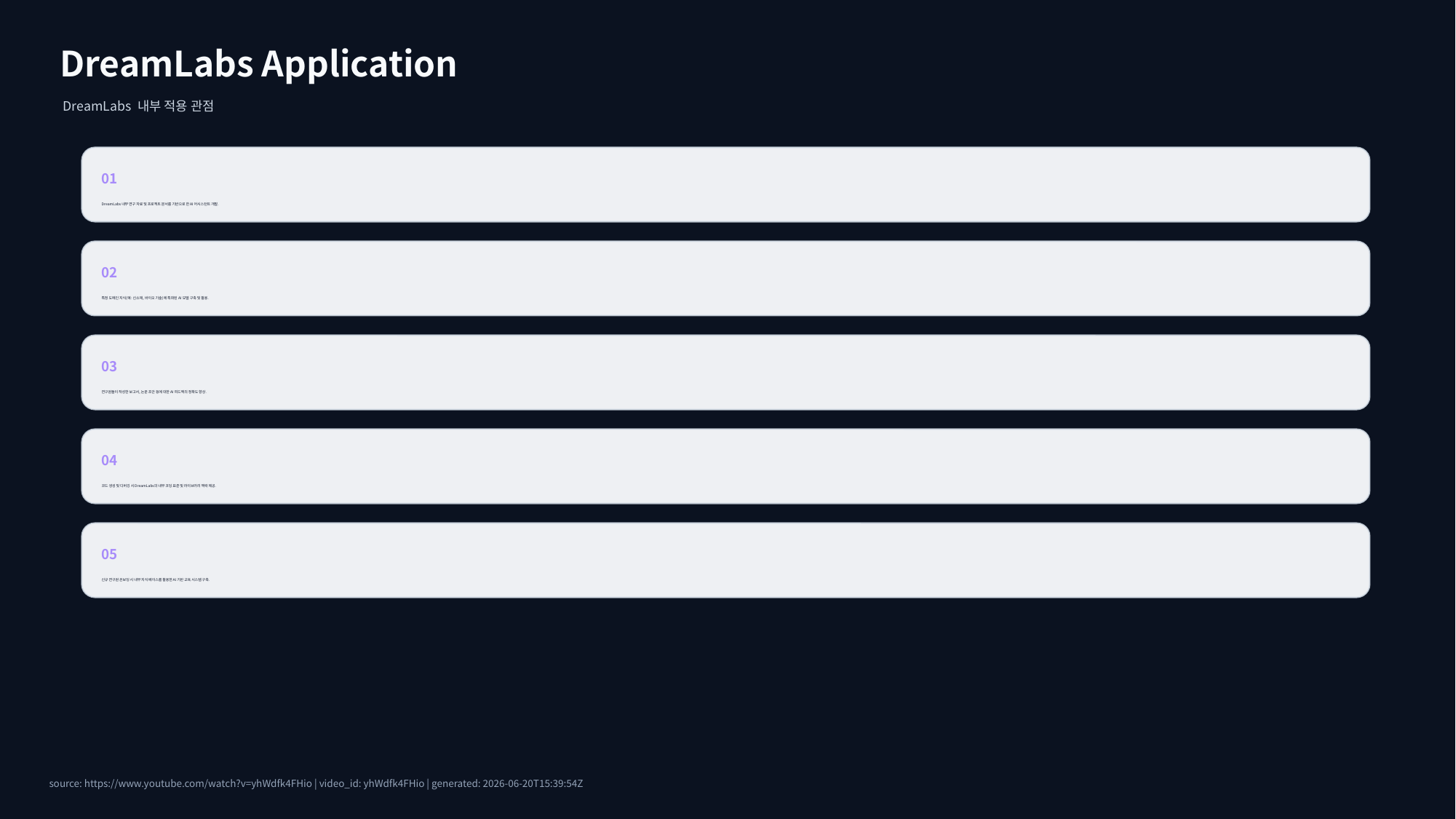

DreamLabs Application
DreamLabs 내부 적용 관점

01
DreamLabs 내부 연구 자료 및 프로젝트 문서를 기반으로 한 AI 어시스턴트 개발.

02
특정 도메인 지식(예: 신소재, 바이오 기술)에 특화된 AI 모델 구축 및 활용.

03
연구원들이 작성한 보고서, 논문 초안 등에 대한 AI 피드백의 정확도 향상.

04
코드 생성 및 디버깅 시 DreamLabs의 내부 코딩 표준 및 라이브러리 맥락 제공.

05
신규 연구원 온보딩 시 내부 지식 베이스를 활용한 AI 기반 교육 시스템 구축.
source: https://www.youtube.com/watch?v=yhWdfk4FHio | video_id: yhWdfk4FHio | generated: 2026-06-20T15:39:54Z